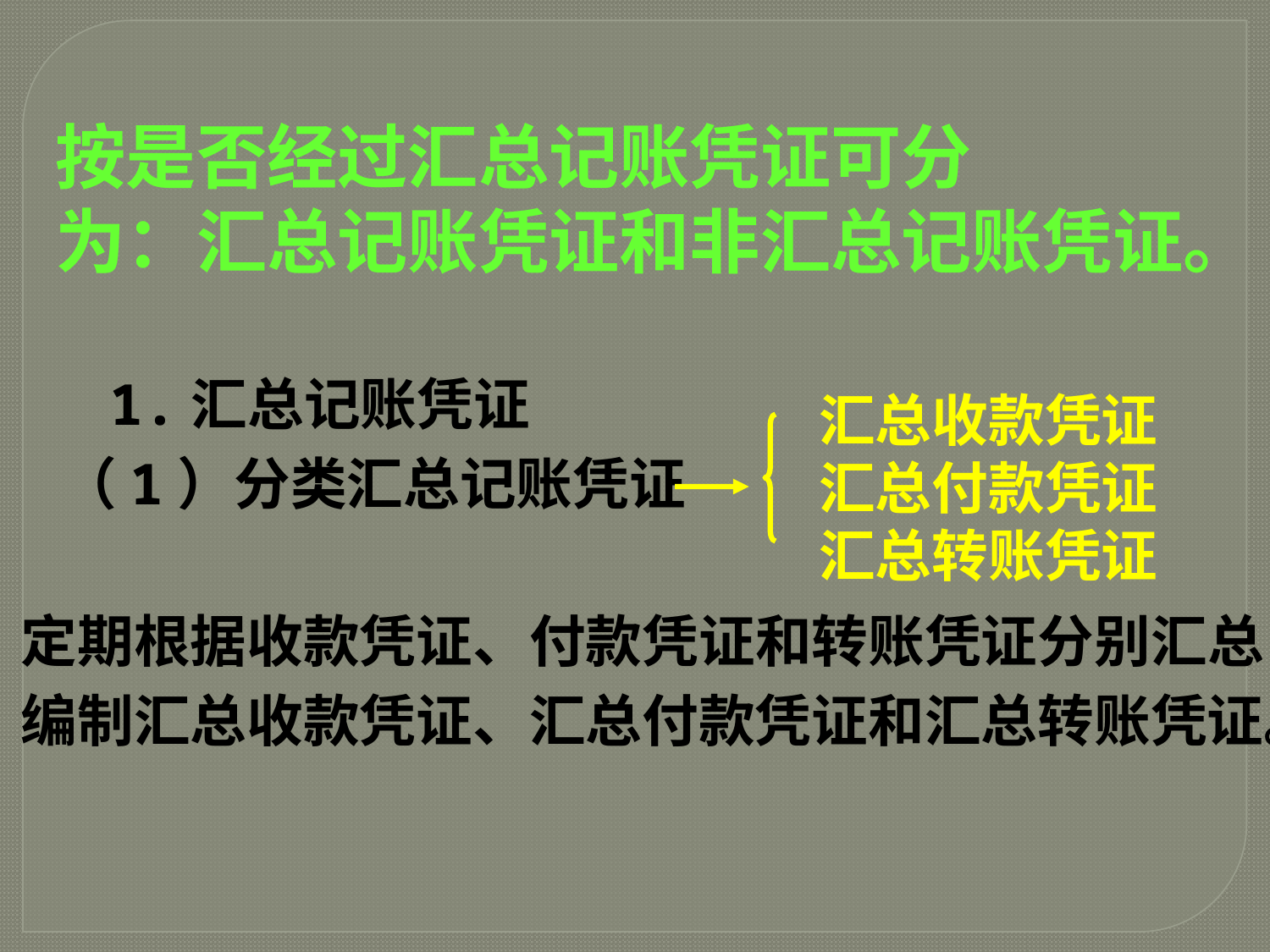

按是否经过汇总记账凭证可分
为：汇总记账凭证和非汇总记账凭证。
   1.汇总记账凭证
  （1）分类汇总记账凭证

定期根据收款凭证、付款凭证和转账凭证分别汇总
编制汇总收款凭证、汇总付款凭证和汇总转账凭证。
汇总收款凭证
汇总付款凭证
汇总转账凭证